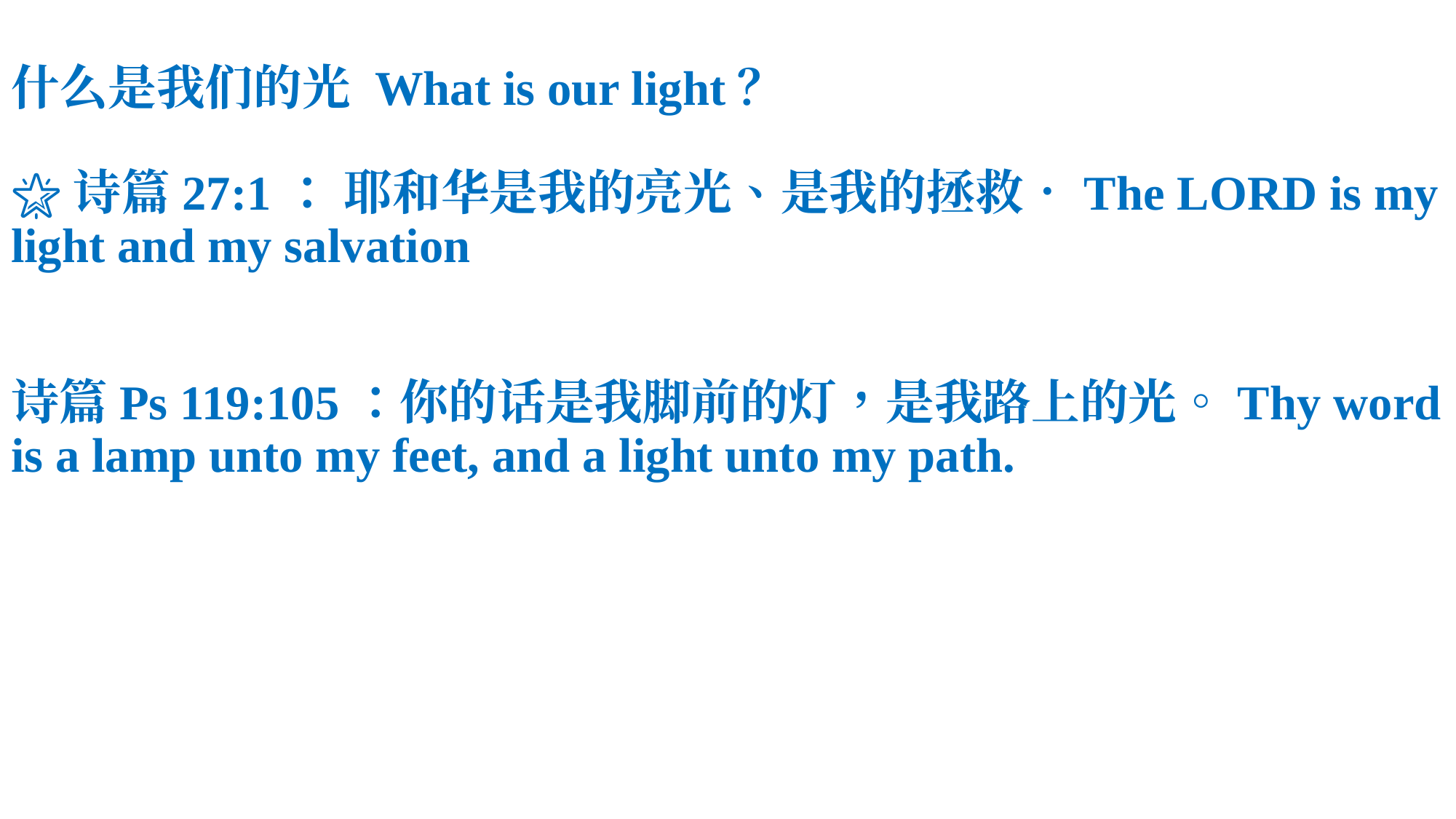

什么是我们的光 What is our light？

🌟诗篇27:1： 耶和华是我的亮光、是我的拯救．The LORD is my light and my salvation

诗篇Ps 119:105：你的话是我脚前的灯，是我路上的光。Thy word is a lamp unto my feet, and a light unto my path.